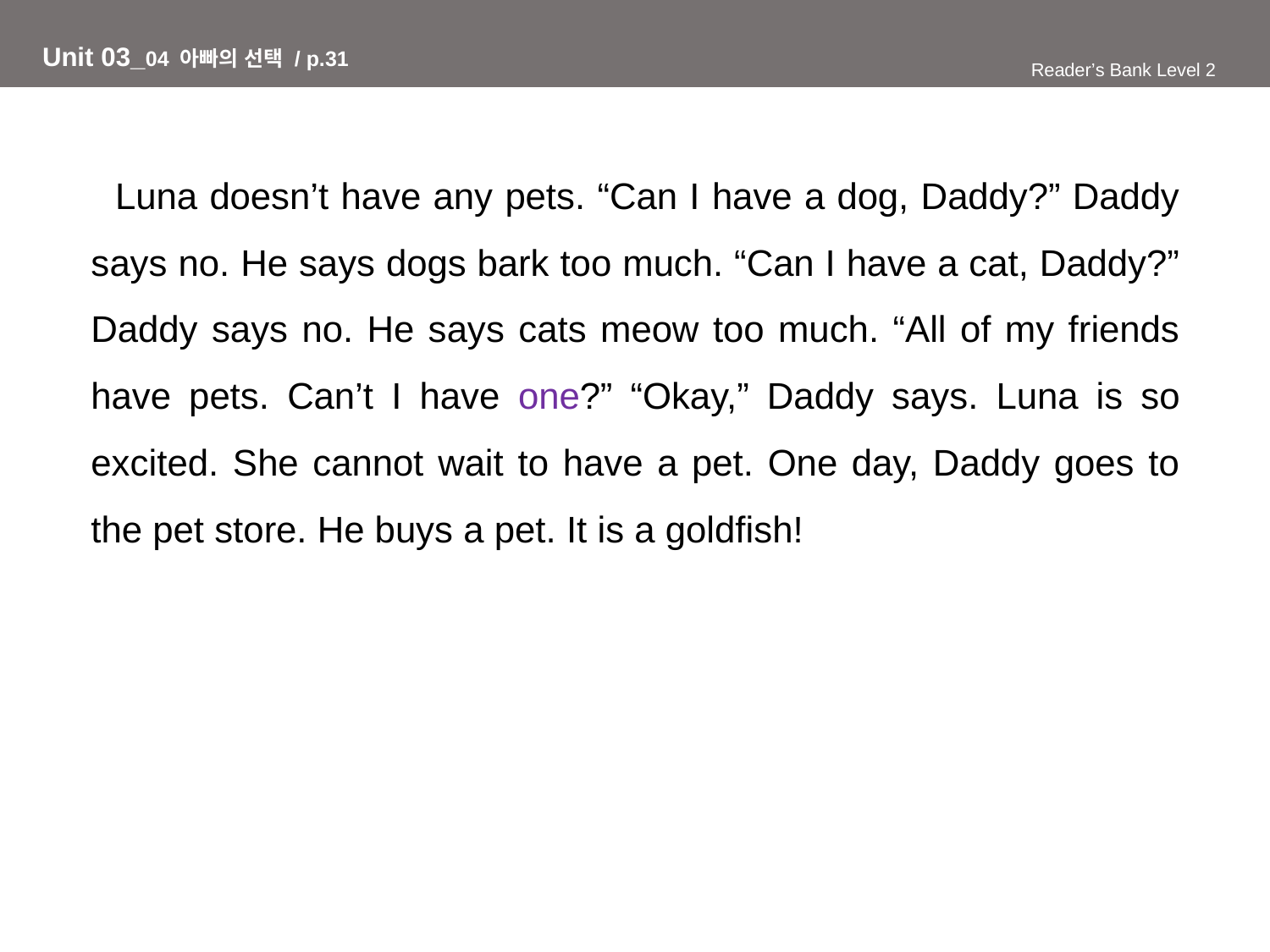

Unit 03_04 아빠의 선택 / p.31
Reader’s Bank Level 2

  Luna doesn’t have any pets. “Can I have a dog, Daddy?” Daddy says no. He says dogs bark too much. “Can I have a cat, Daddy?” Daddy says no. He says cats meow too much. “All of my friends have pets. Can’t I have one?” “Okay,” Daddy says. Luna is so excited. She cannot wait to have a pet. One day, Daddy goes to the pet store. He buys a pet. It is a goldfish!

Reader’s Bank Level 1